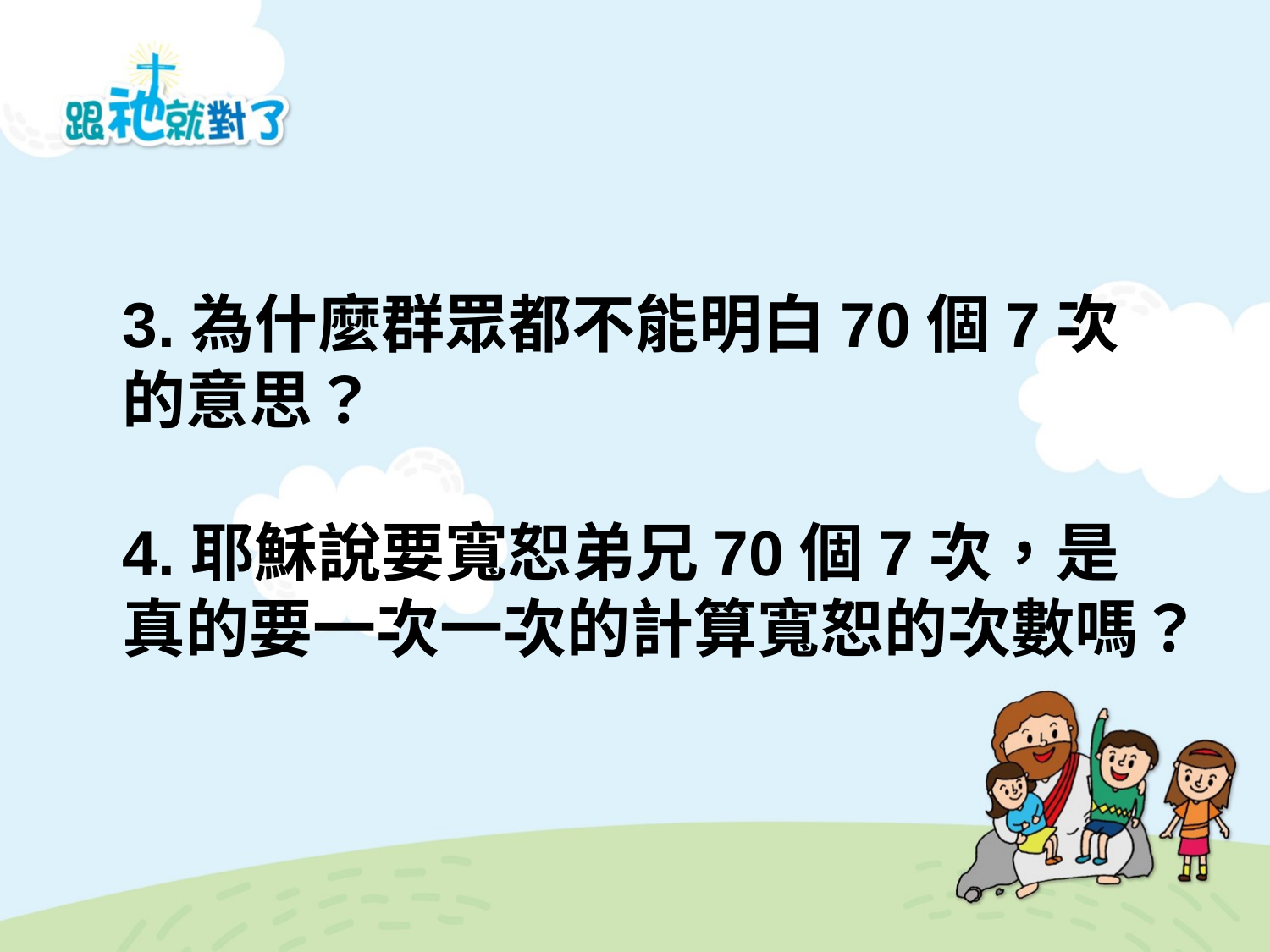

3.為什麼群眾都不能明白70個7次的意思？

4.耶穌說要寬恕弟兄70個7次，是真的要一次一次的計算寬恕的次數嗎？